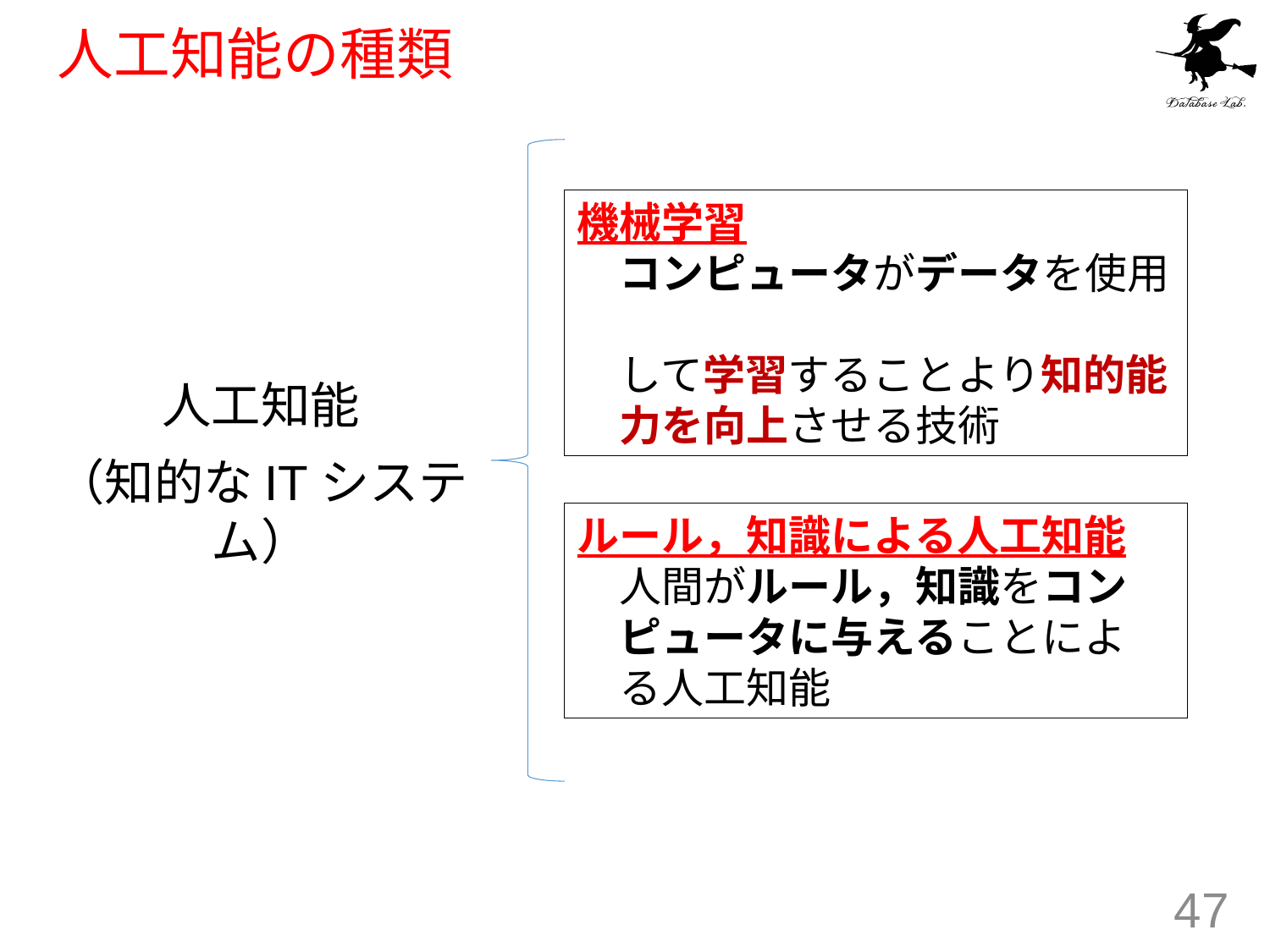

# 人工知能の種類

機械学習
　コンピュータがデータを使用
　して学習することより知的能
　力を向上させる技術
人工知能
（知的なITシステム）
ルール，知識による人工知能
　人間がルール，知識をコン
　ピュータに与えることによ
　る人工知能
47